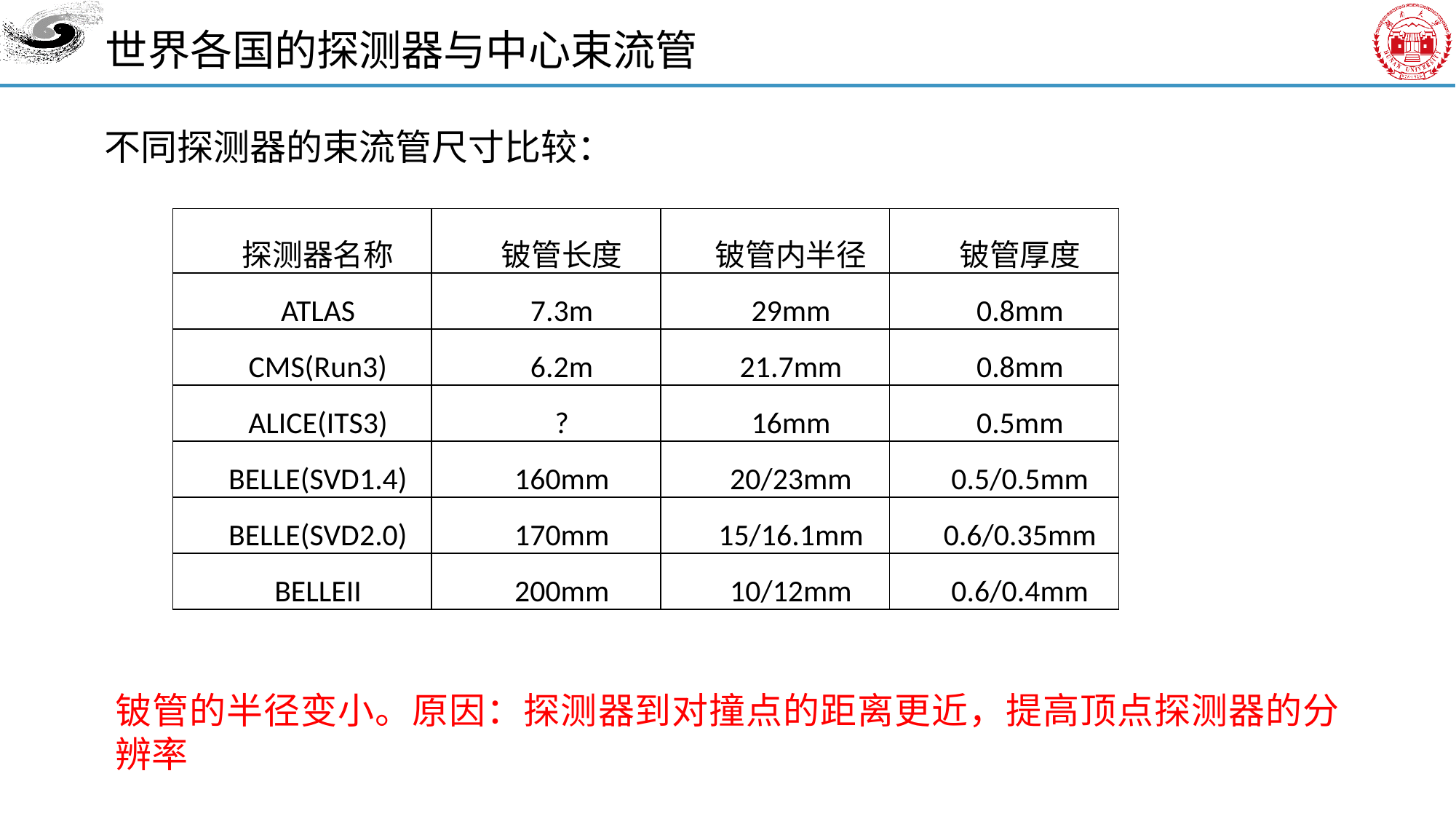

世界各国的探测器与中心束流管
不同探测器的束流管尺寸比较：
| 探测器名称 | 铍管长度 | 铍管内半径 | 铍管厚度 |
| --- | --- | --- | --- |
| ATLAS | 7.3m | 29mm | 0.8mm |
| CMS(Run3) | 6.2m | 21.7mm | 0.8mm |
| ALICE(ITS3) | ? | 16mm | 0.5mm |
| BELLE(SVD1.4) | 160mm | 20/23mm | 0.5/0.5mm |
| BELLE(SVD2.0) | 170mm | 15/16.1mm | 0.6/0.35mm |
| BELLEII | 200mm | 10/12mm | 0.6/0.4mm |
铍管的半径变小。原因：探测器到对撞点的距离更近，提高顶点探测器的分辨率